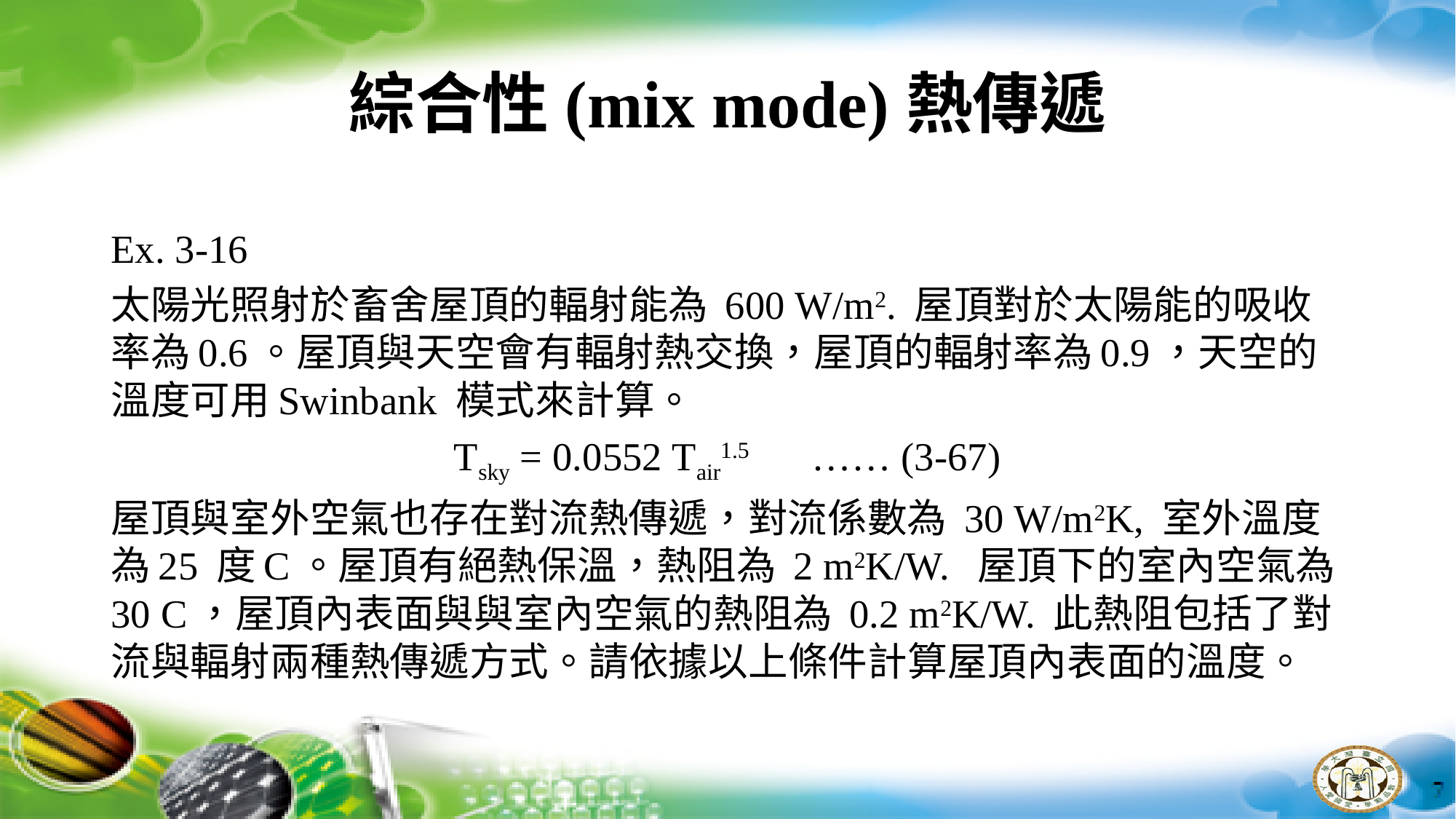

# 綜合性(mix mode)熱傳遞
Ex. 3-16
太陽光照射於畜舍屋頂的輻射能為 600 W/m2. 屋頂對於太陽能的吸收率為0.6。屋頂與天空會有輻射熱交換，屋頂的輻射率為0.9，天空的溫度可用Swinbank 模式來計算。
Tsky = 0.0552 Tair1.5	…… (3-67)
屋頂與室外空氣也存在對流熱傳遞，對流係數為 30 W/m2K, 室外溫度為25 度C。屋頂有絕熱保溫，熱阻為 2 m2K/W.  屋頂下的室內空氣為30 C，屋頂內表面與與室內空氣的熱阻為 0.2 m2K/W. 此熱阻包括了對流與輻射兩種熱傳遞方式。請依據以上條件計算屋頂內表面的溫度。